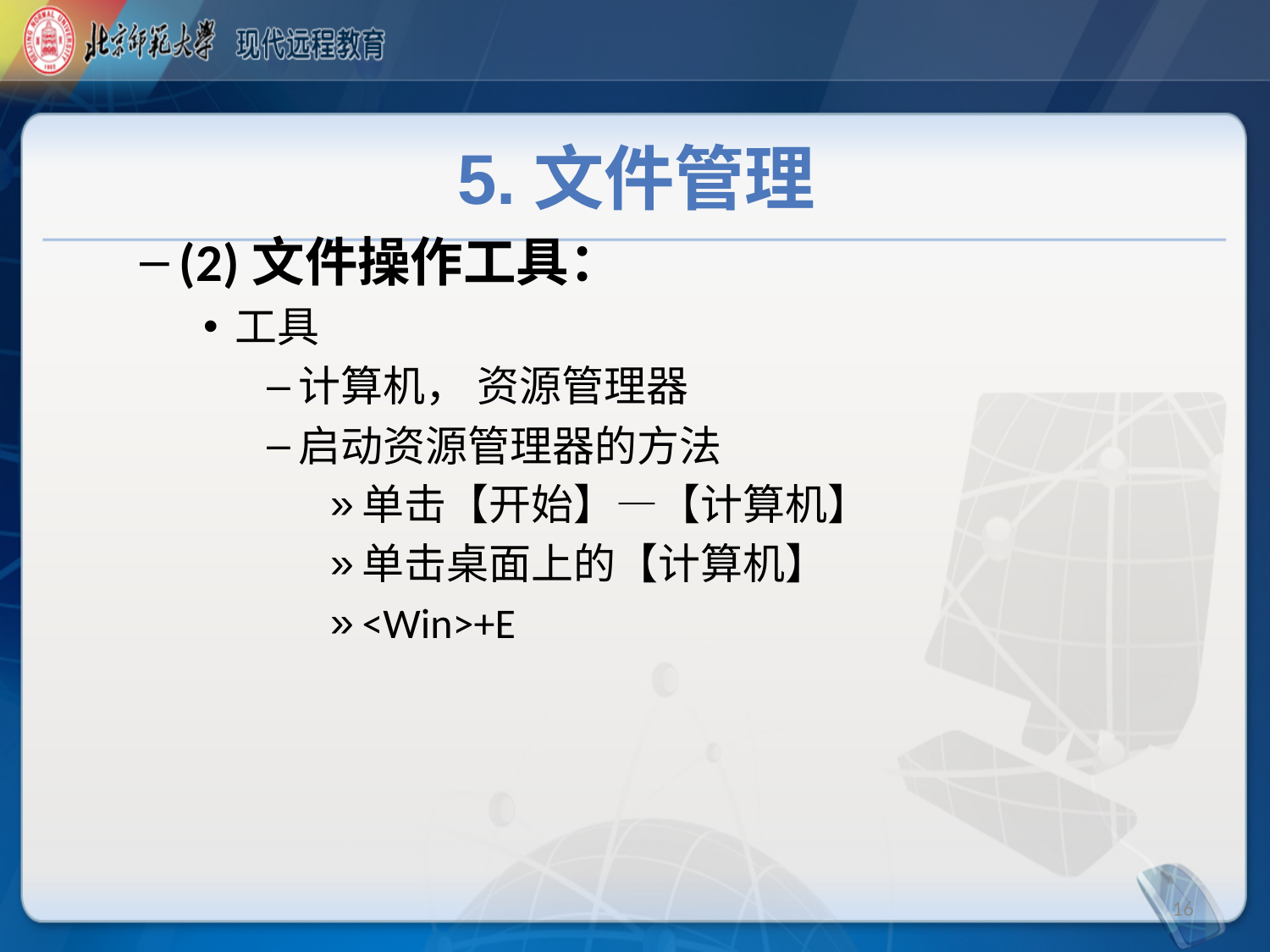

# 5.文件管理
(2)文件操作工具：
工具
计算机， 资源管理器
启动资源管理器的方法
单击【开始】—【计算机】
单击桌面上的【计算机】
<Win>+E
16